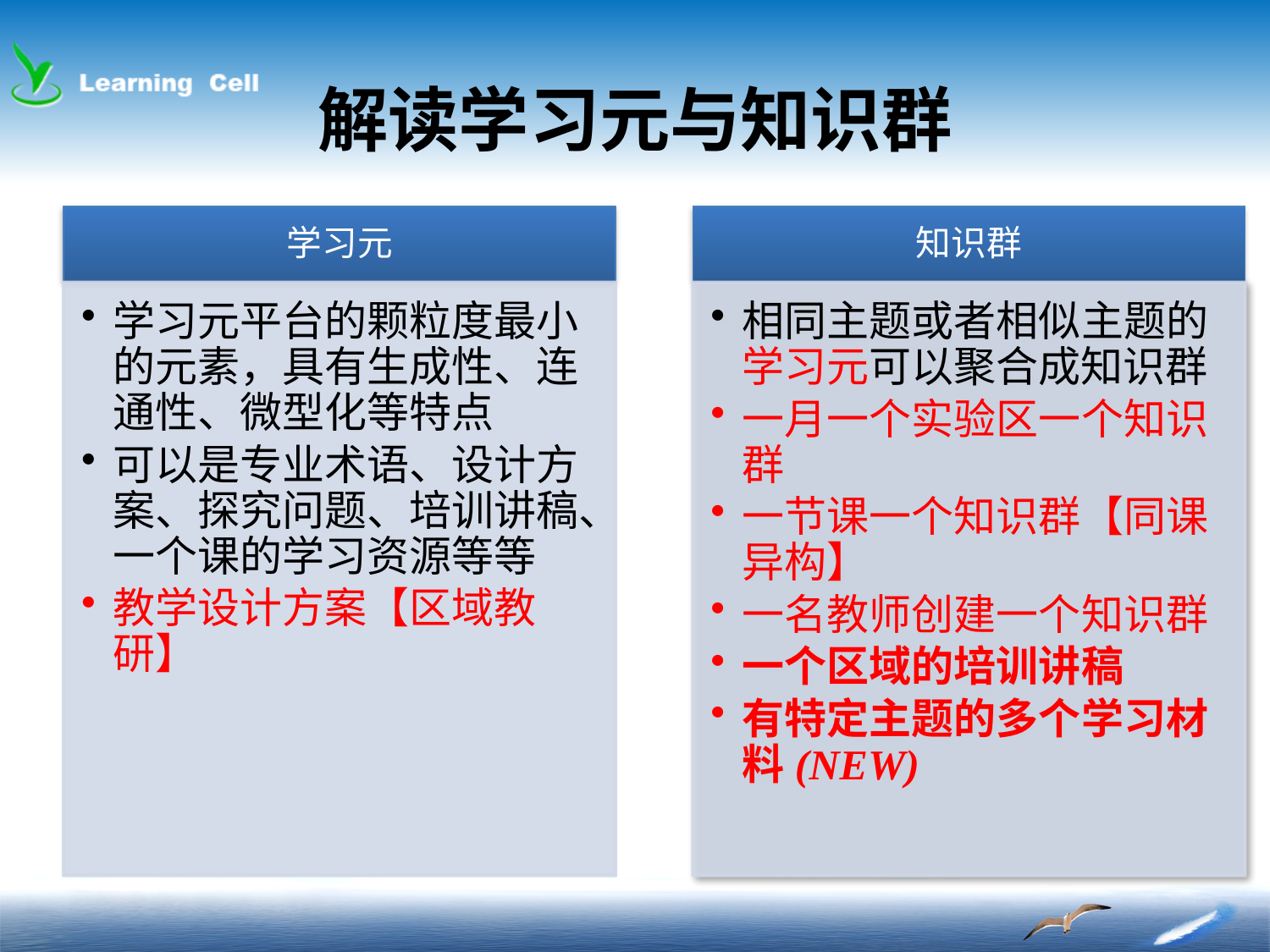

# 解读学习元与知识群
学习元
学习元平台的颗粒度最小的元素，具有生成性、连通性、微型化等特点
可以是专业术语、设计方案、探究问题、培训讲稿、一个课的学习资源等等
教学设计方案【区域教研】
知识群
相同主题或者相似主题的学习元可以聚合成知识群
一月一个实验区一个知识群
一节课一个知识群【同课异构】
一名教师创建一个知识群
一个区域的培训讲稿
有特定主题的多个学习材料(NEW)